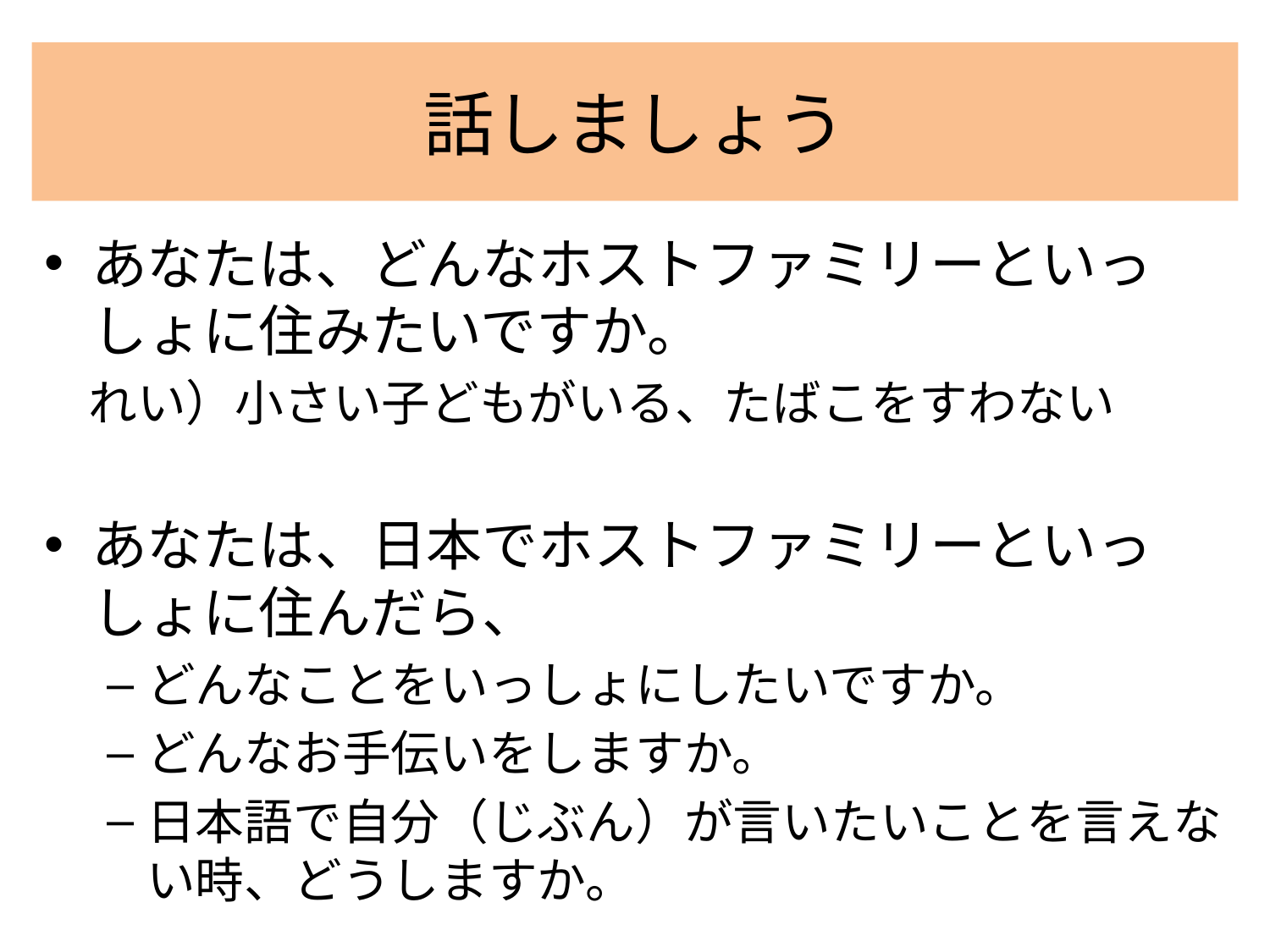

# 話しましょう
あなたは、どんなホストファミリーといっしょに住みたいですか。
れい）小さい子どもがいる、たばこをすわない

あなたは、日本でホストファミリーといっしょに住んだら、
どんなことをいっしょにしたいですか。
どんなお手伝いをしますか。
日本語で自分（じぶん）が言いたいことを言えない時、どうしますか。